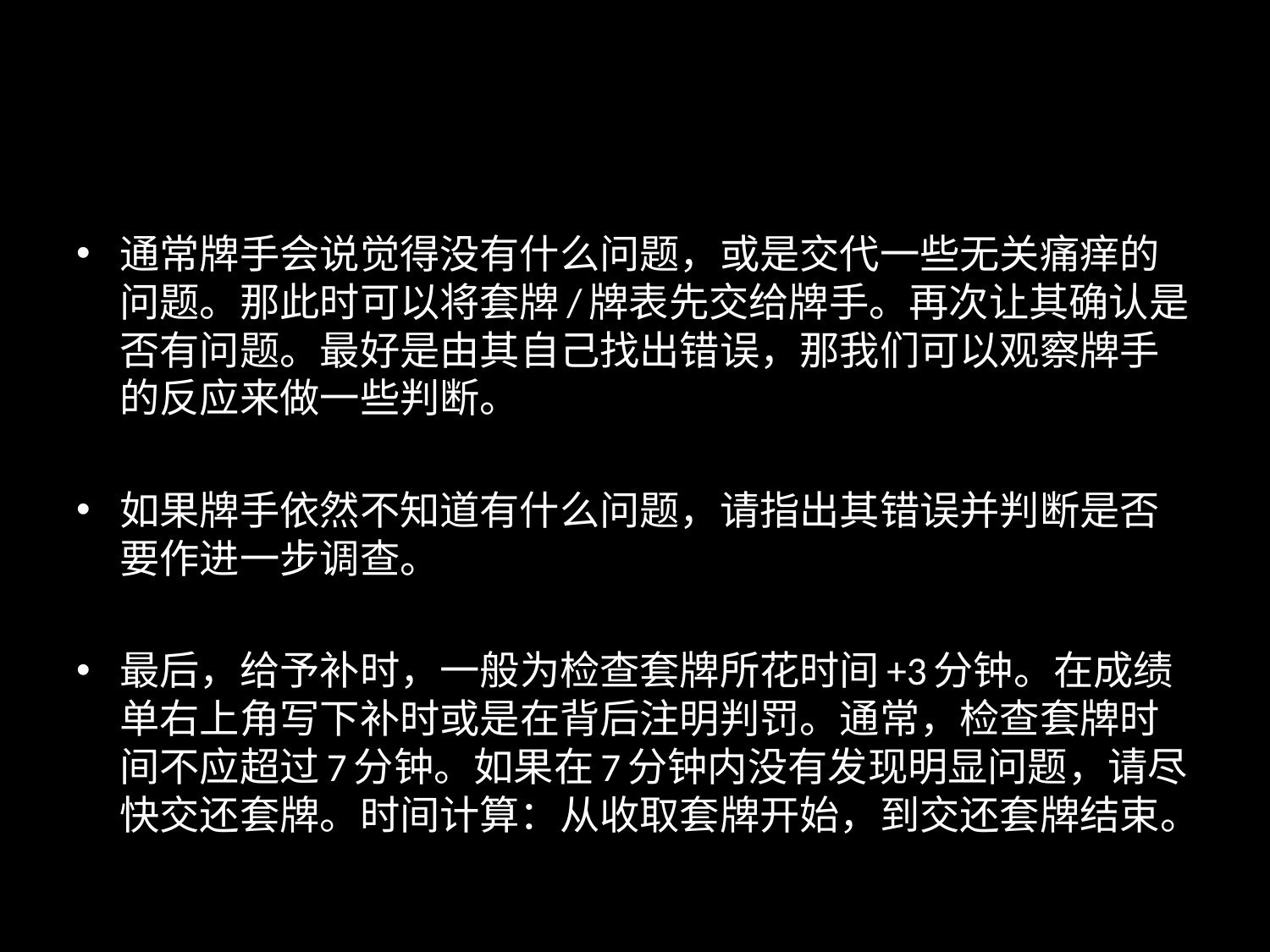

#
通常牌手会说觉得没有什么问题，或是交代一些无关痛痒的问题。那此时可以将套牌/牌表先交给牌手。再次让其确认是否有问题。最好是由其自己找出错误，那我们可以观察牌手的反应来做一些判断。

如果牌手依然不知道有什么问题，请指出其错误并判断是否要作进一步调查。

最后，给予补时，一般为检查套牌所花时间+3分钟。在成绩单右上角写下补时或是在背后注明判罚。通常，检查套牌时间不应超过7分钟。如果在7分钟内没有发现明显问题，请尽快交还套牌。时间计算：从收取套牌开始，到交还套牌结束。